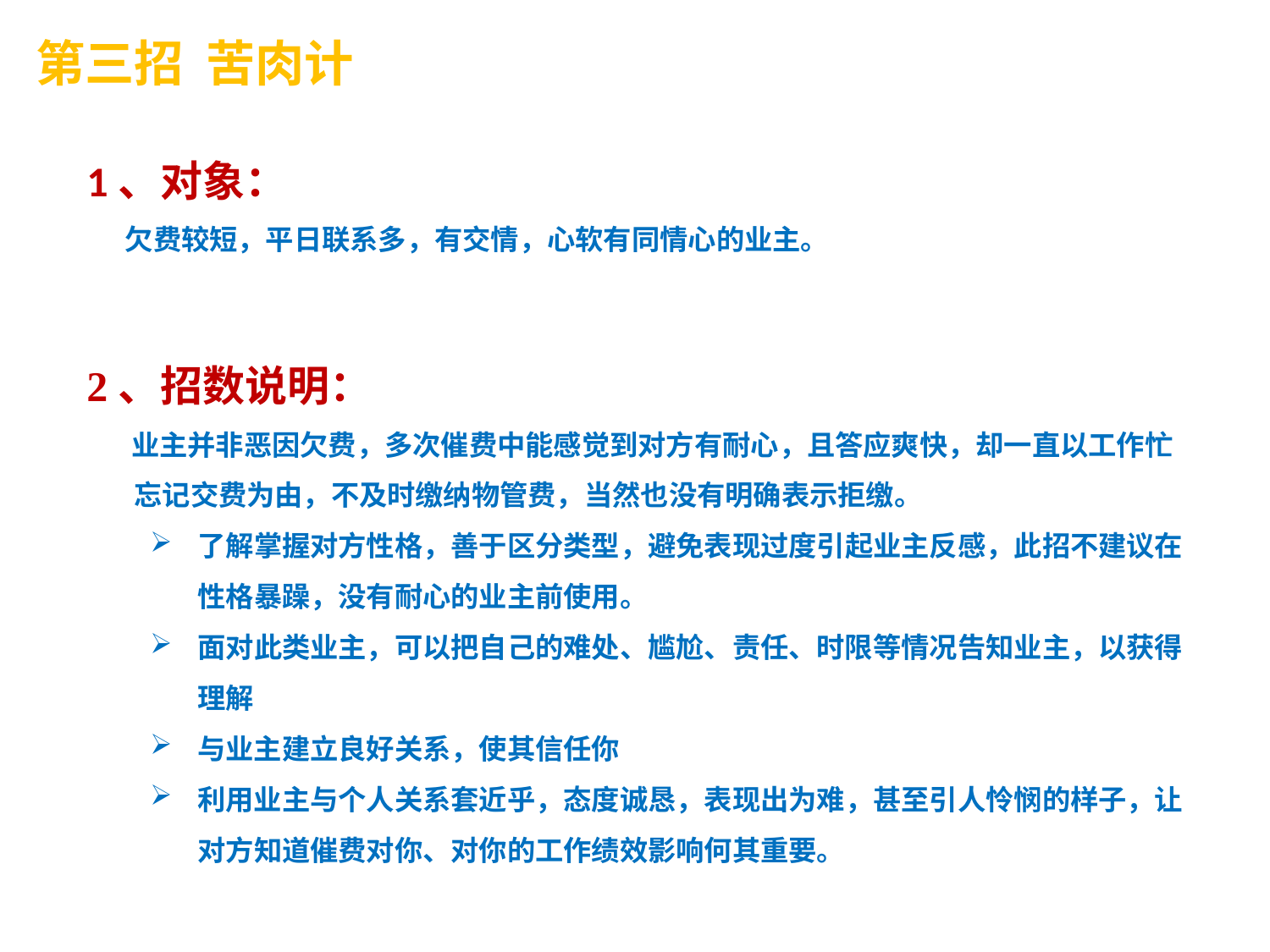

第三招  苦肉计
1、对象：

     欠费较短，平日联系多，有交情，心软有同情心的业主。

2、招数说明：
      业主并非恶因欠费，多次催费中能感觉到对方有耐心，且答应爽快，却一直以工作忙忘记交费为由，不及时缴纳物管费，当然也没有明确表示拒缴。
了解掌握对方性格，善于区分类型，避免表现过度引起业主反感，此招不建议在性格暴躁，没有耐心的业主前使用。
面对此类业主，可以把自己的难处、尴尬、责任、时限等情况告知业主，以获得理解
与业主建立良好关系，使其信任你
利用业主与个人关系套近乎，态度诚恳，表现出为难，甚至引人怜悯的样子，让对方知道催费对你、对你的工作绩效影响何其重要。